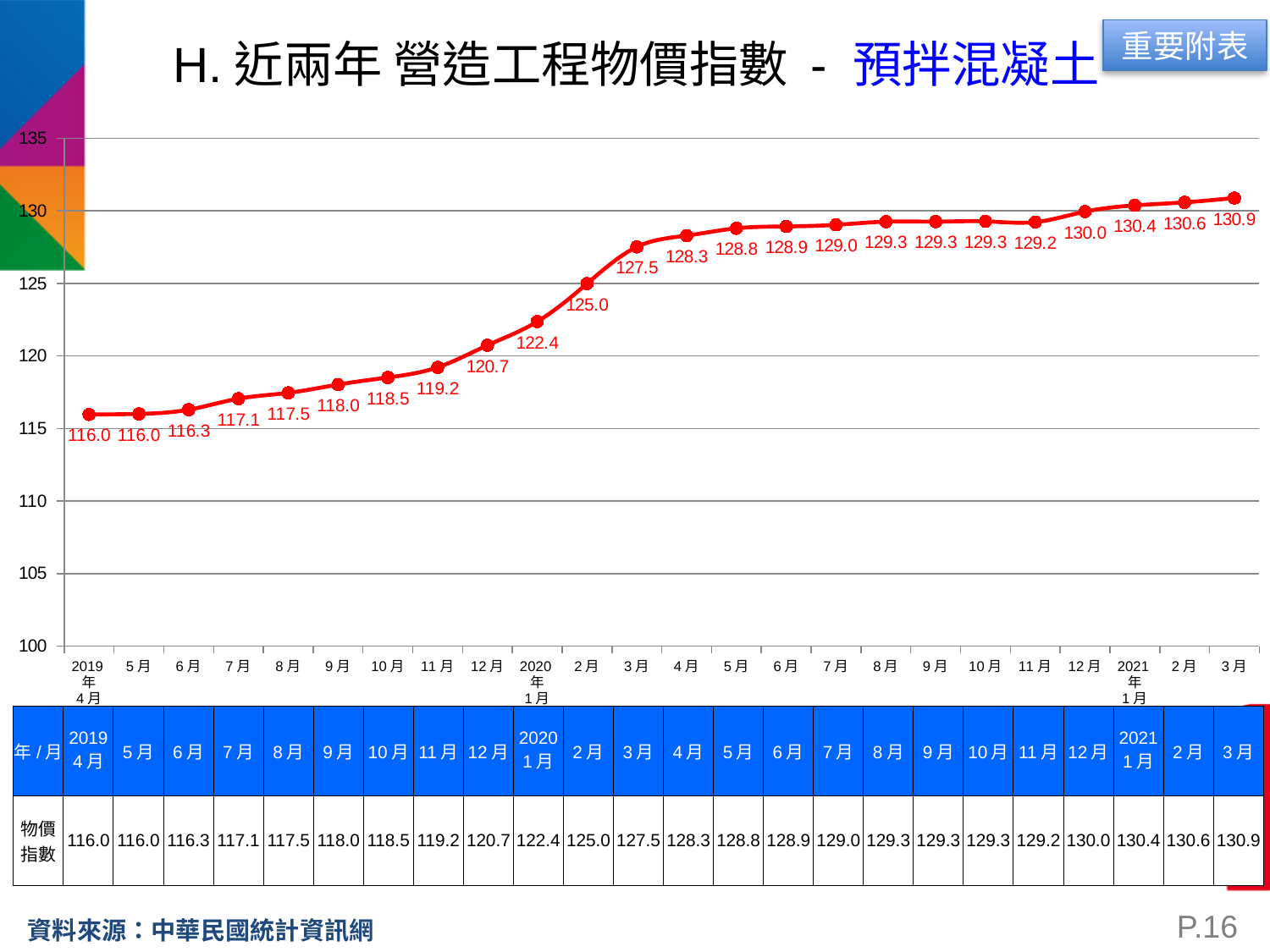

H.近兩年 營造工程物價指數 - 預拌混凝土
重要附表

### Chart

| Category | 近2年   營造工程物價指數 - 預拌混凝土 |
|---|---|
| 2019年
4月 | 115.97 |
| 5月 | 116.01 |
| 6月 | 116.3 |
| 7月 | 117.06 |
| 8月 | 117.46000000000002 |
| 9月 | 118.03 |
| 10月 | 118.52 |
| 11月 | 119.22 |
| 12月 | 120.74000000000002 |
| 2020年
1月 | 122.36999999999999 |
| 2月 | 124.99000000000002 |
| 3月 | 127.52 |
| 4月 | 128.3 |
| 5月 | 128.8 |
| 6月 | 128.93 |
| 7月 | 129.04 |
| 8月 | 129.26 |
| 9月 | 129.26 |
| 10月 | 129.28 |
| 11月 | 129.23 |
| 12月 | 129.95 |
| 2021年
1月 | 130.38000000000036 |
| 2月 | 130.59 |
| 3月 | 130.89000000000001 |
| 年/月 | 2019 4月 | 5月 | 6月 | 7月 | 8月 | 9月 | 10月 | 11月 | 12月 | 2020 1月 | 2月 | 3月 | 4月 | 5月 | 6月 | 7月 | 8月 | 9月 | 10月 | 11月 | 12月 | 2021 1月 | 2月 | 3月 |
| --- | --- | --- | --- | --- | --- | --- | --- | --- | --- | --- | --- | --- | --- | --- | --- | --- | --- | --- | --- | --- | --- | --- | --- | --- |
| 物價 指數 | 116.0 | 116.0 | 116.3 | 117.1 | 117.5 | 118.0 | 118.5 | 119.2 | 120.7 | 122.4 | 125.0 | 127.5 | 128.3 | 128.8 | 128.9 | 129.0 | 129.3 | 129.3 | 129.3 | 129.2 | 130.0 | 130.4 | 130.6 | 130.9 |
P.16
資料來源：中華民國統計資訊網